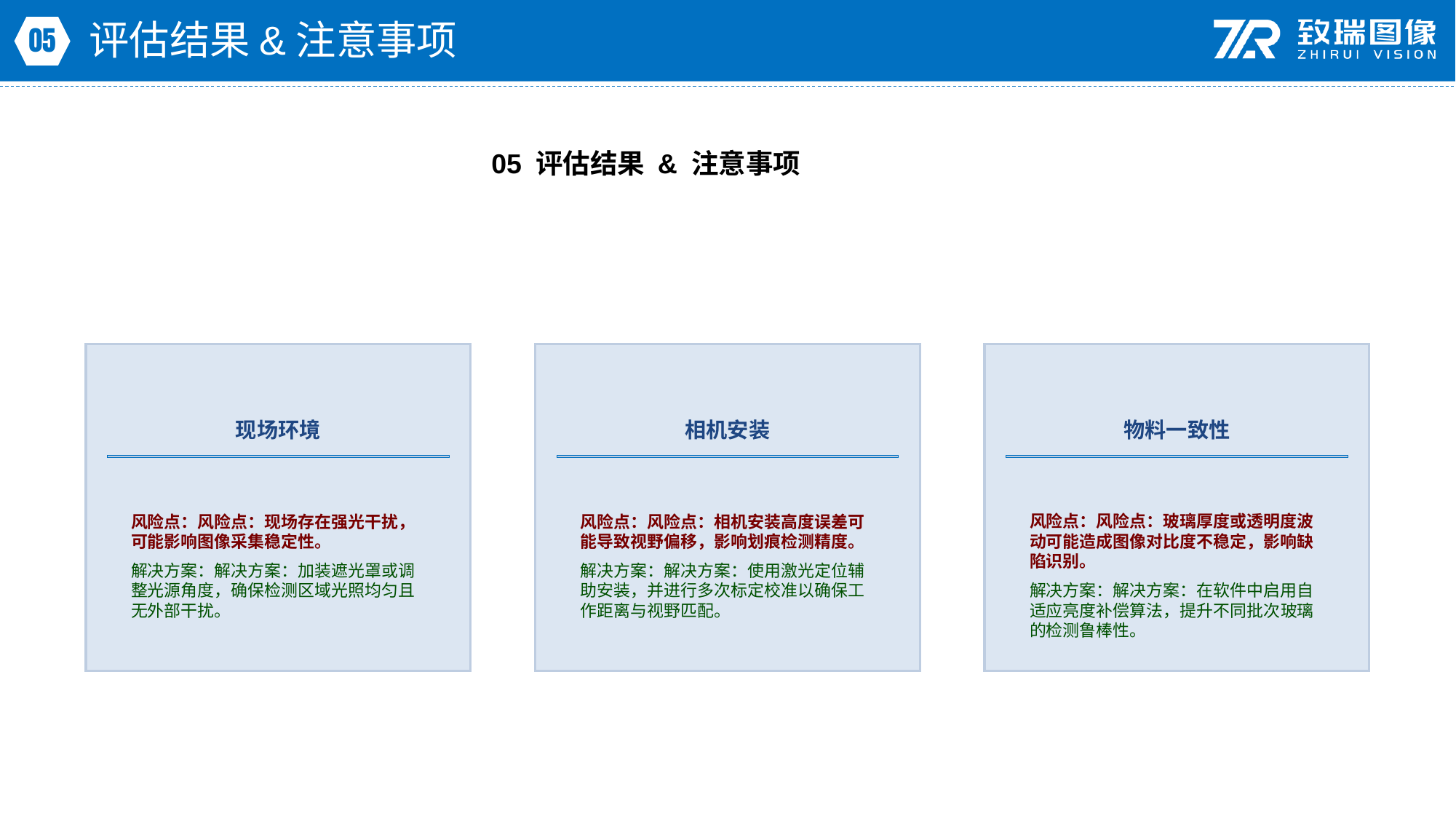

评估结果&注意事项
05

05 评估结果 & 注意事项

现场环境

相机安装

物料一致性

风险点：风险点：现场存在强光干扰，可能影响图像采集稳定性。
解决方案：解决方案：加装遮光罩或调整光源角度，确保检测区域光照均匀且无外部干扰。

风险点：风险点：相机安装高度误差可能导致视野偏移，影响划痕检测精度。
解决方案：解决方案：使用激光定位辅助安装，并进行多次标定校准以确保工作距离与视野匹配。

风险点：风险点：玻璃厚度或透明度波动可能造成图像对比度不稳定，影响缺陷识别。
解决方案：解决方案：在软件中启用自适应亮度补偿算法，提升不同批次玻璃的检测鲁棒性。